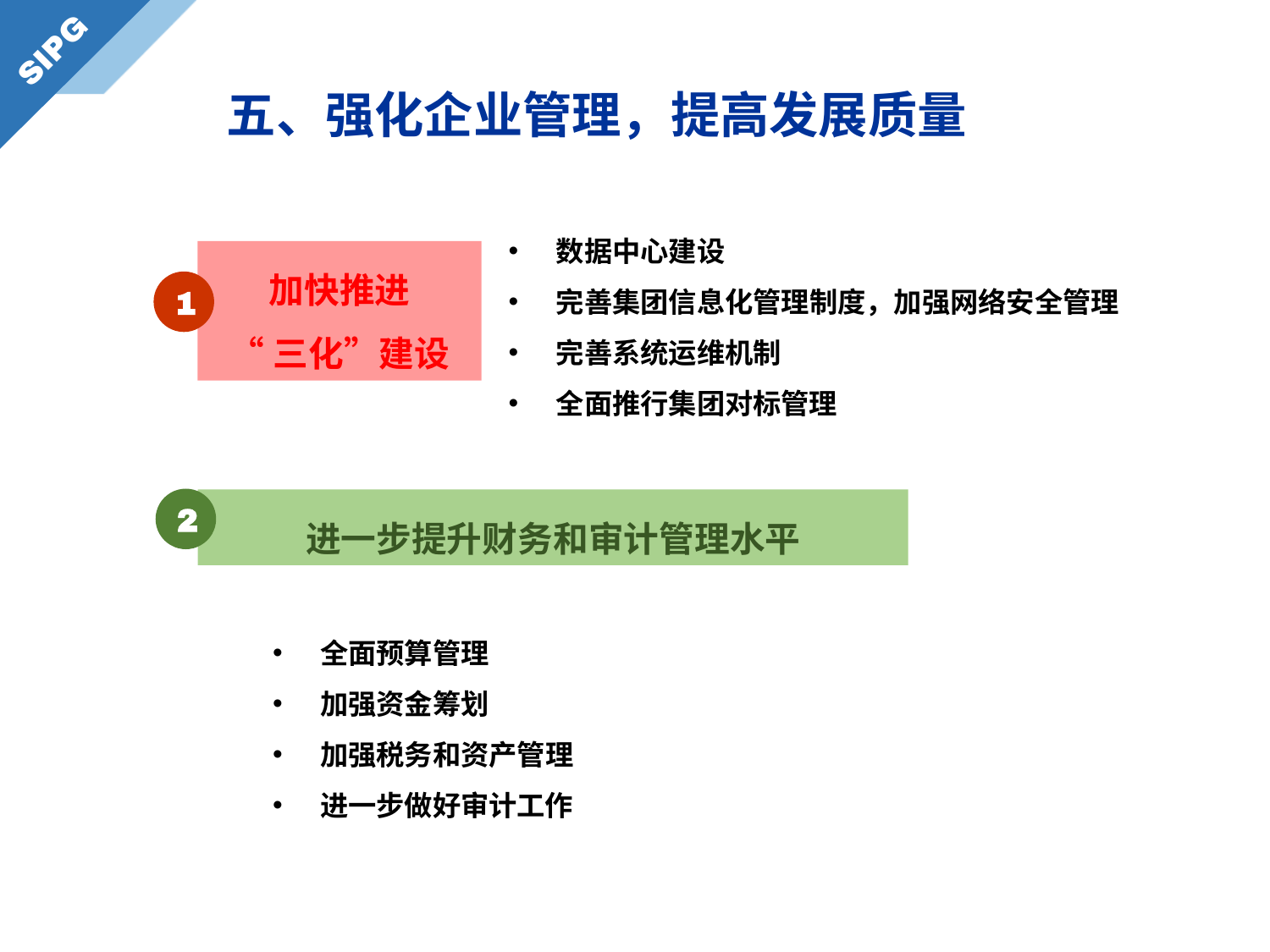

SIPG
五、强化企业管理，提高发展质量
数据中心建设
完善集团信息化管理制度，加强网络安全管理
完善系统运维机制
全面推行集团对标管理
加快推进
“三化”建设
1
2
进一步提升财务和审计管理水平
全面预算管理
加强资金筹划
加强税务和资产管理
进一步做好审计工作